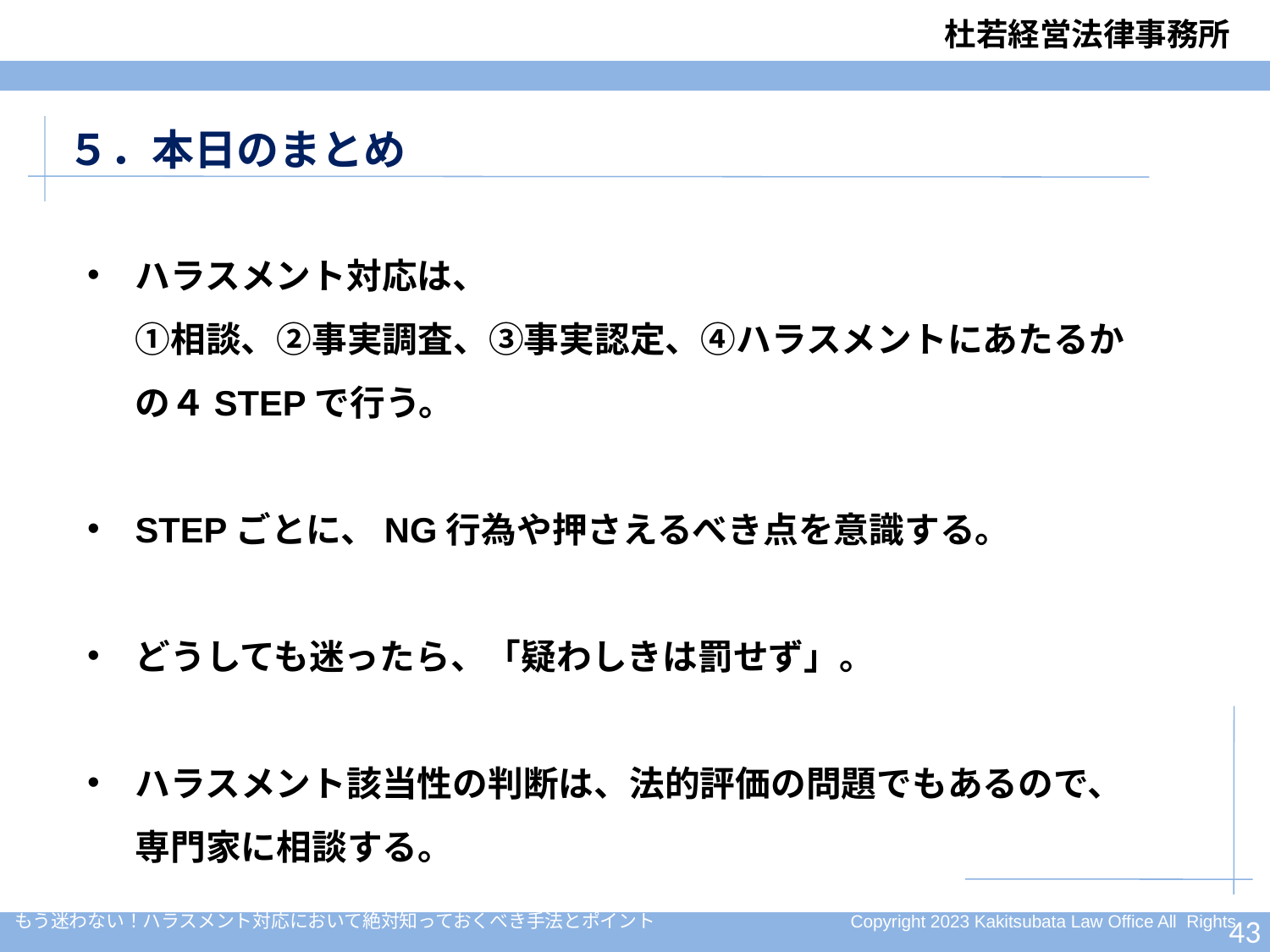

５．本日のまとめ
ハラスメント対応は、
①相談、②事実調査、③事実認定、④ハラスメントにあたるか
の４STEPで行う。

STEPごとに、NG行為や押さえるべき点を意識する。

どうしても迷ったら、「疑わしきは罰せず」。

ハラスメント該当性の判断は、法的評価の問題でもあるので、専門家に相談する。
43